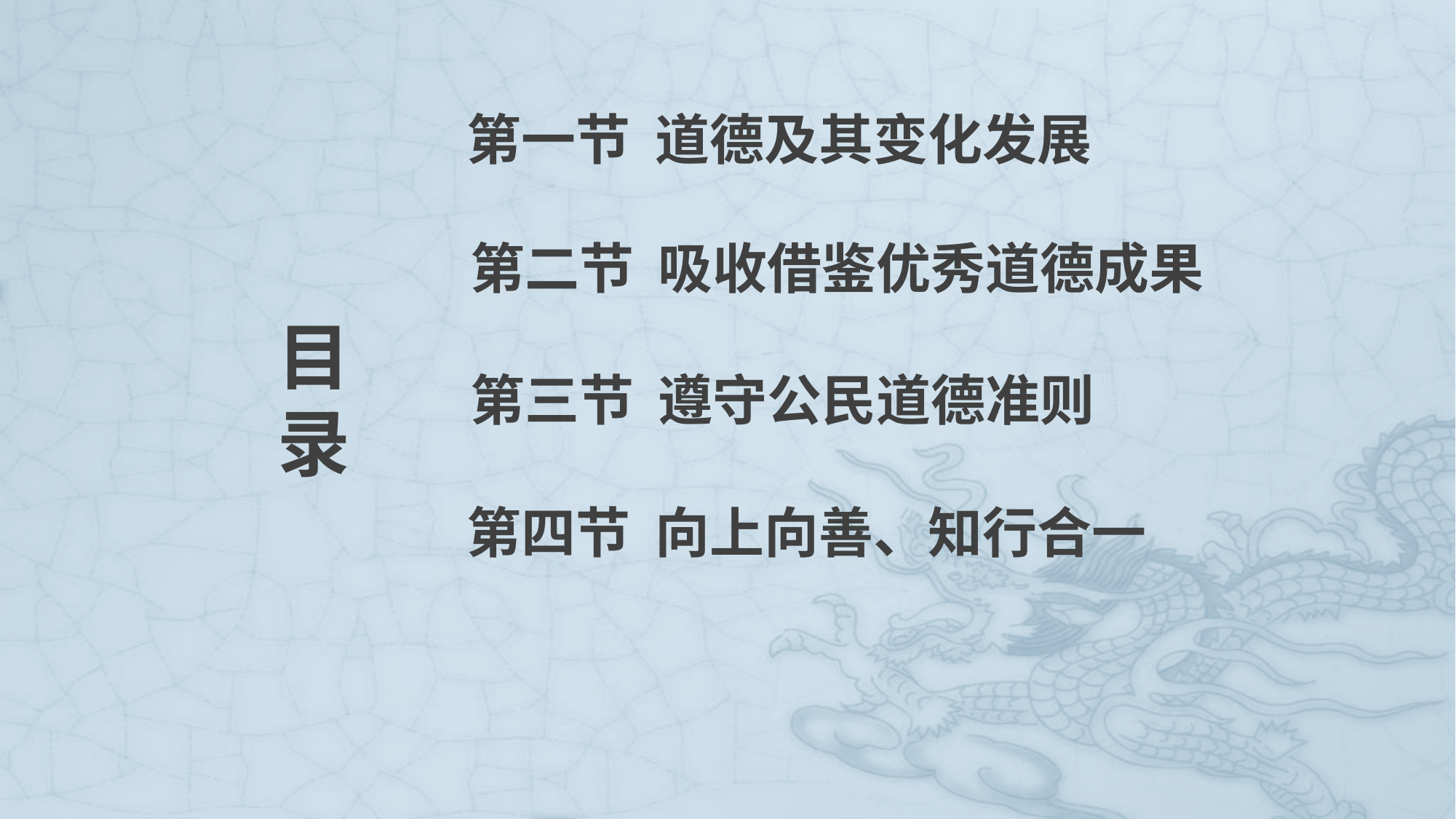

第一节  道德及其变化发展
第二节  吸收借鉴优秀道德成果
目
录
第三节  遵守公民道德准则
第四节  向上向善、知行合一